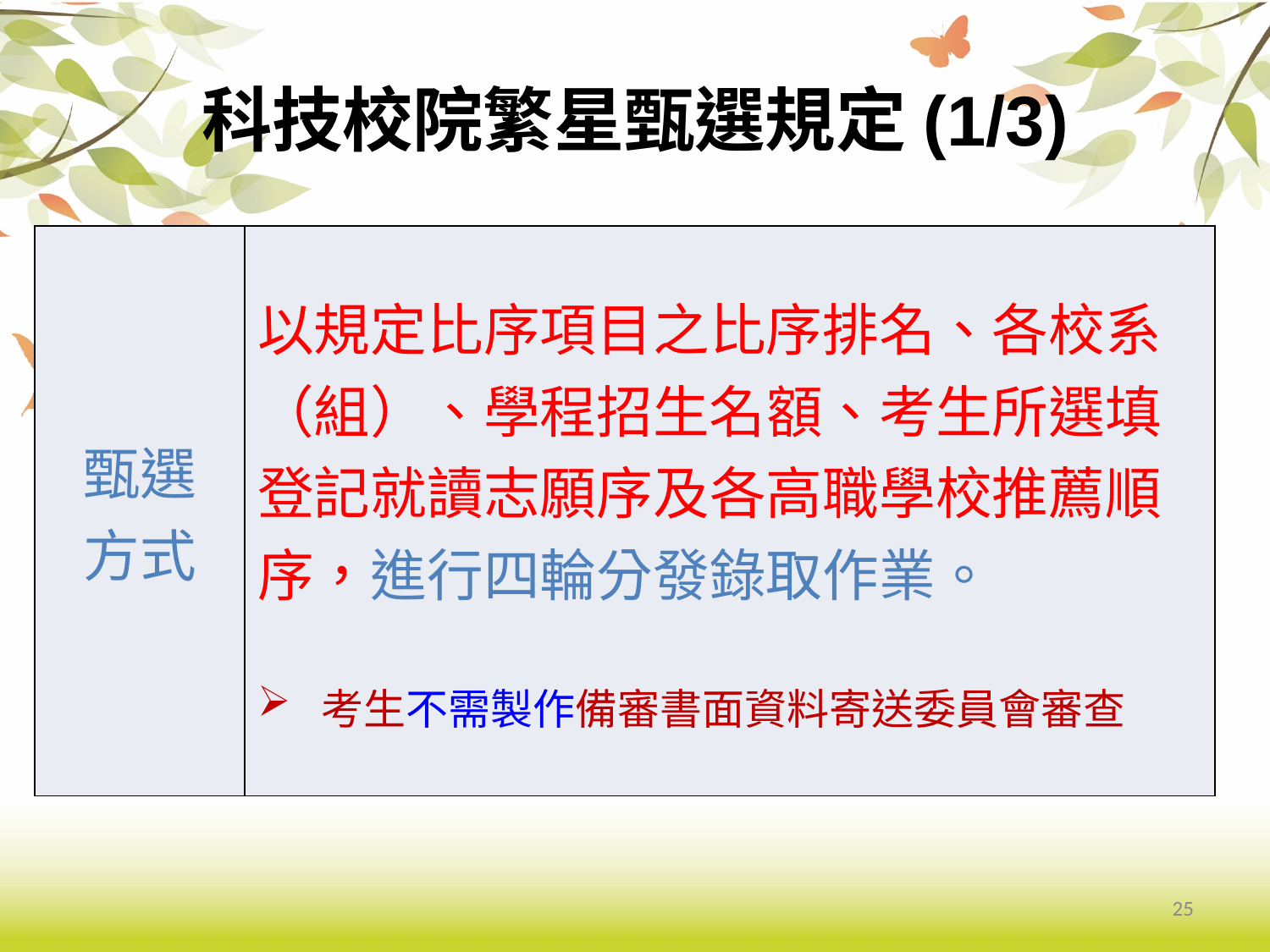

# 科技校院繁星甄選規定(1/3)
| 甄選 方式 | 以規定比序項目之比序排名、各校系（組）、學程招生名額、考生所選填登記就讀志願序及各高職學校推薦順序，進行四輪分發錄取作業。 考生不需製作備審書面資料寄送委員會審查 |
| --- | --- |
25